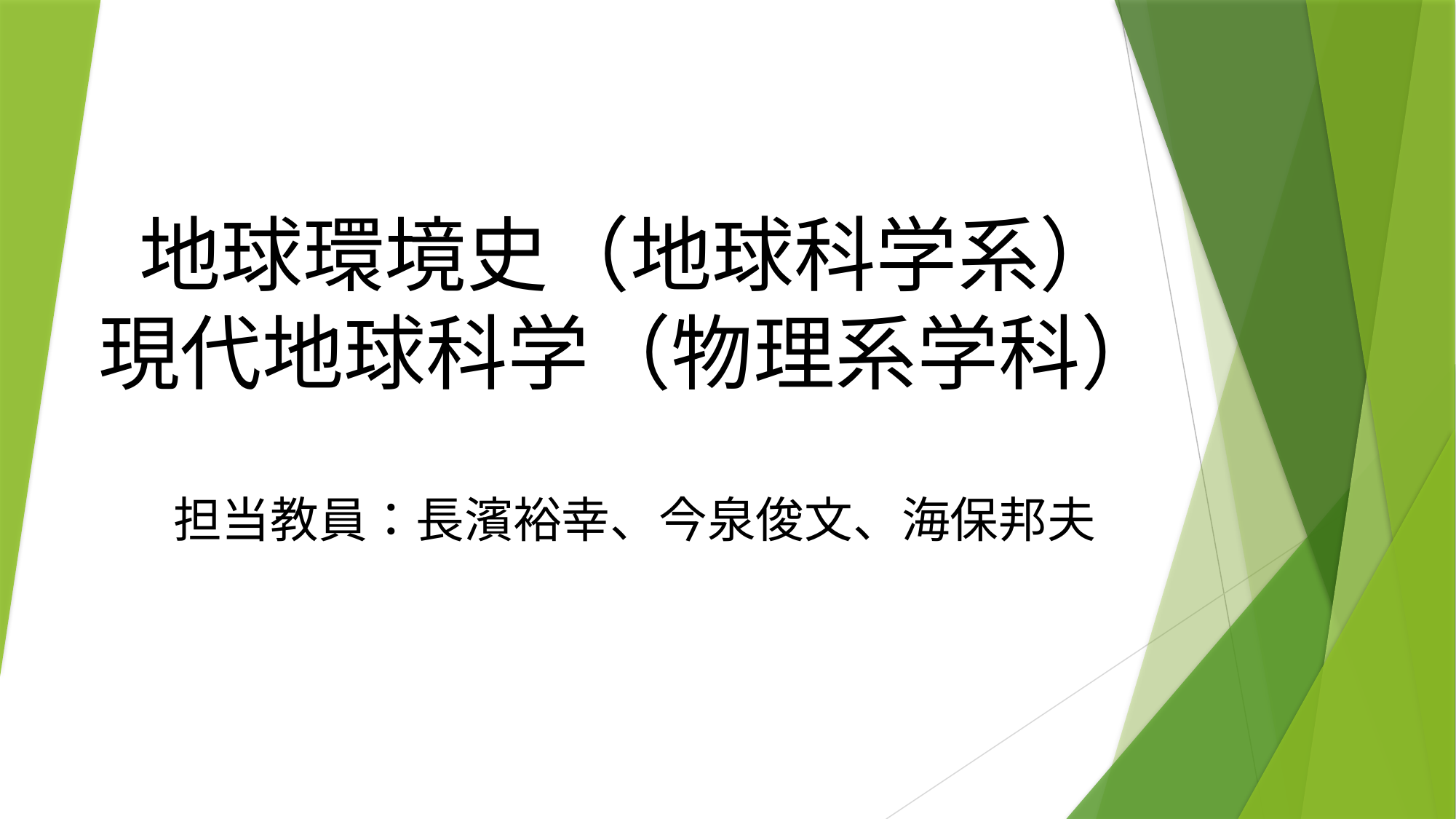

# 地球環境史（地球科学系） 現代地球科学（物理系学科）
担当教員：長濱裕幸、今泉俊文、海保邦夫